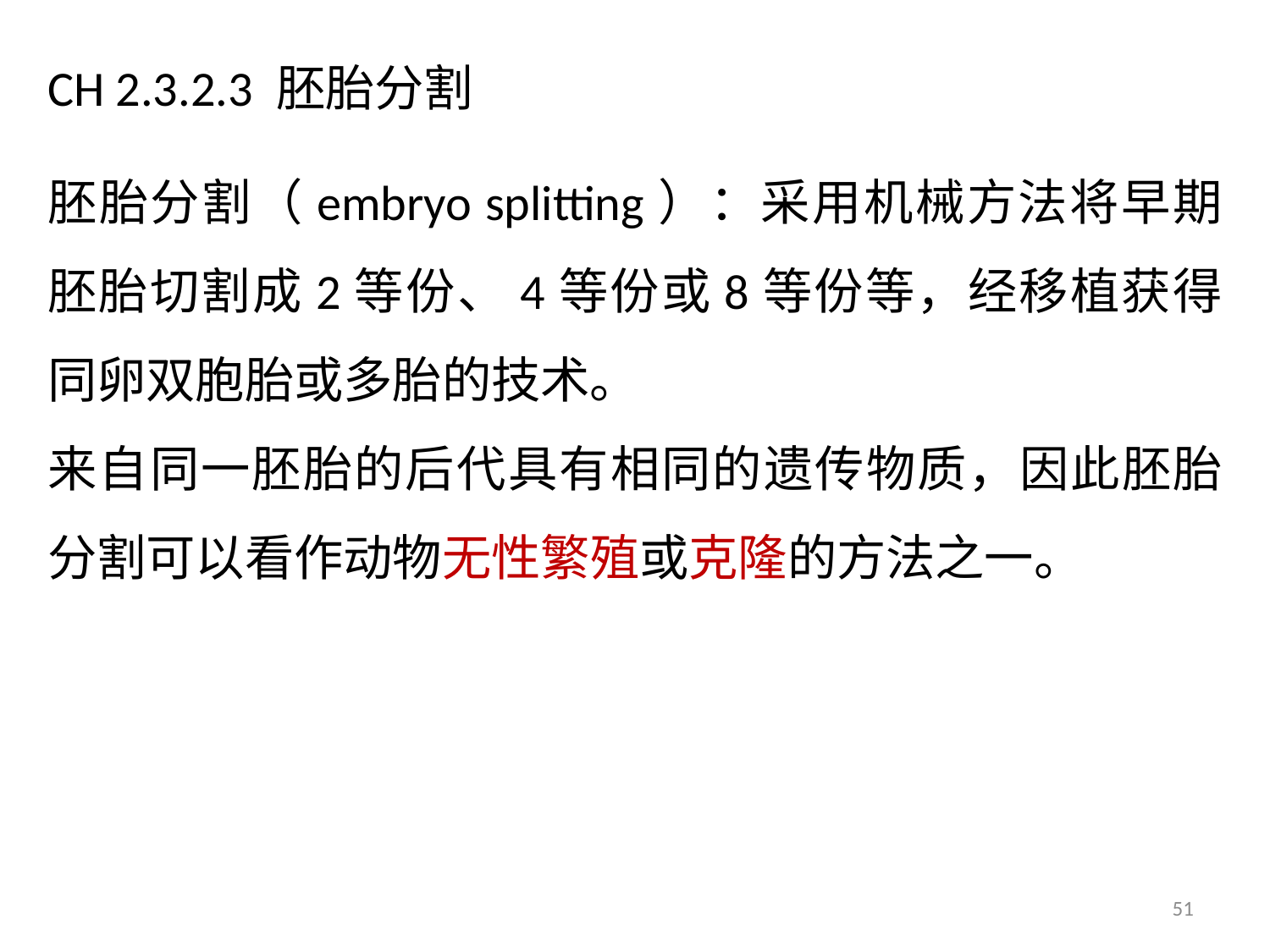

CH 2.3.2.3 胚胎分割
胚胎分割（embryo splitting）：采用机械方法将早期胚胎切割成2等份、4等份或8等份等，经移植获得同卵双胞胎或多胎的技术。
来自同一胚胎的后代具有相同的遗传物质，因此胚胎分割可以看作动物无性繁殖或克隆的方法之一。
51